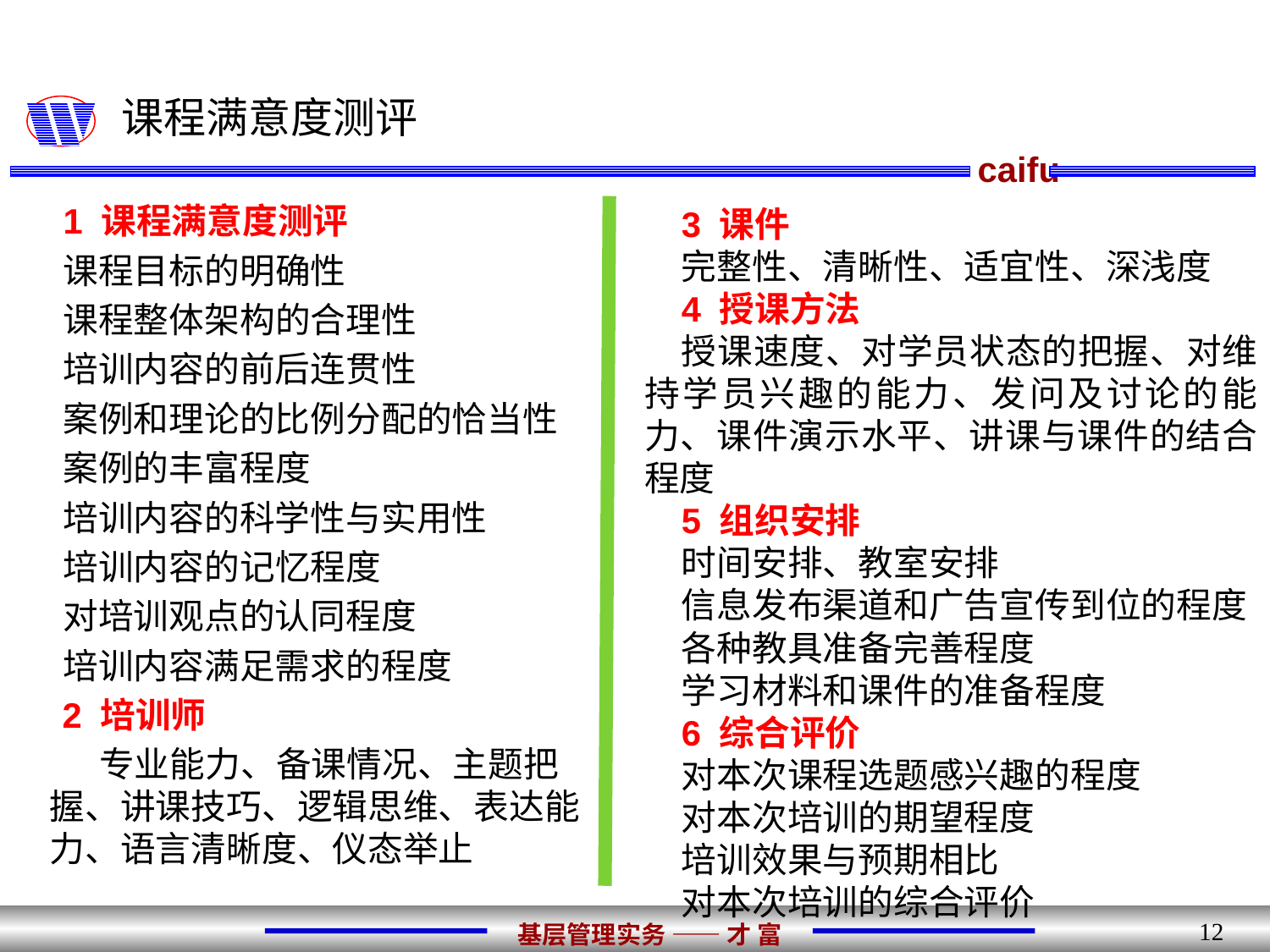

# 课程满意度测评
1 课程满意度测评
课程目标的明确性
课程整体架构的合理性
培训内容的前后连贯性
案例和理论的比例分配的恰当性
案例的丰富程度
培训内容的科学性与实用性
培训内容的记忆程度
对培训观点的认同程度
培训内容满足需求的程度
2 培训师
专业能力、备课情况、主题把握、讲课技巧、逻辑思维、表达能力、语言清晰度、仪态举止

3 课件
完整性、清晰性、适宜性、深浅度
4 授课方法
授课速度、对学员状态的把握、对维持学员兴趣的能力、发问及讨论的能力、课件演示水平、讲课与课件的结合程度
5 组织安排
时间安排、教室安排
信息发布渠道和广告宣传到位的程度
各种教具准备完善程度
学习材料和课件的准备程度
6 综合评价
对本次课程选题感兴趣的程度
对本次培训的期望程度
培训效果与预期相比
对本次培训的综合评价